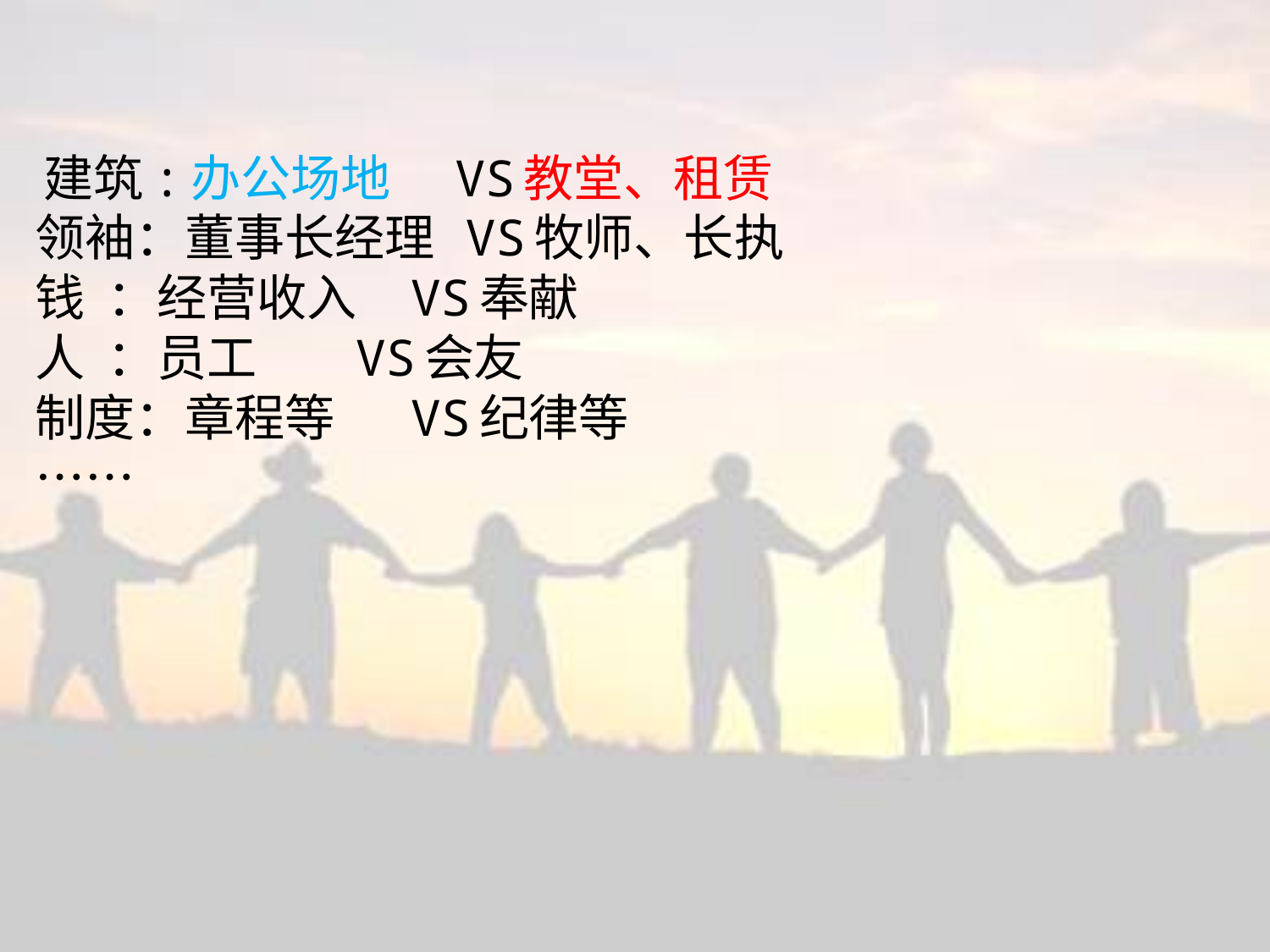

# 建筑:办公场地     VS教堂、租赁 领袖：董事长经理  VS牧师、长执 钱  ：经营收入    VS奉献 人  ：员工        VS会友 制度：章程等      VS纪律等 ……